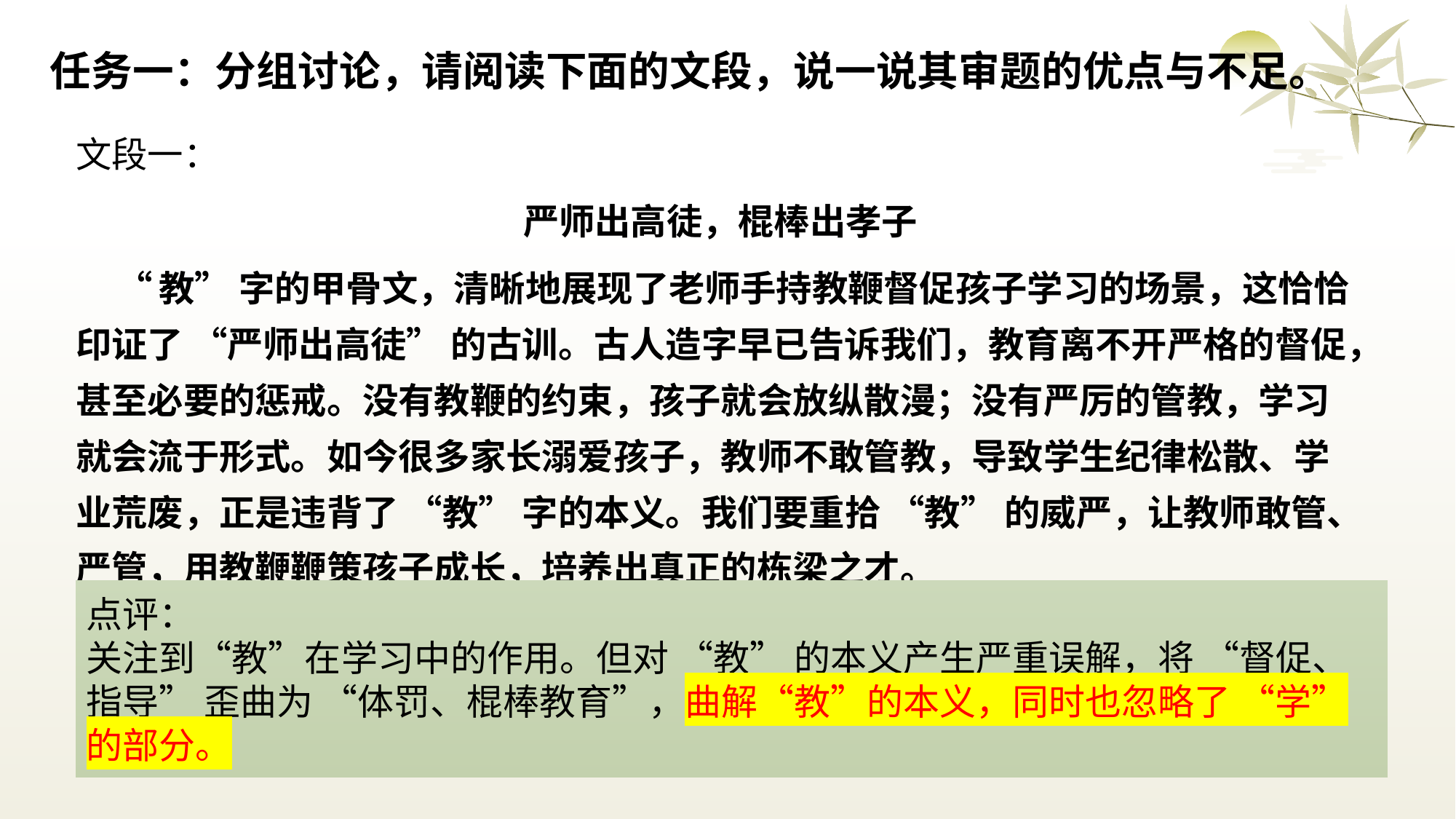

# 任务一：分组讨论，请阅读下面的文段，说一说其审题的优点与不足。
文段一：
严师出高徒，棍棒出孝子
     “教” 字的甲骨文，清晰地展现了老师手持教鞭督促孩子学习的场景，这恰恰印证了 “严师出高徒” 的古训。古人造字早已告诉我们，教育离不开严格的督促，甚至必要的惩戒。没有教鞭的约束，孩子就会放纵散漫；没有严厉的管教，学习就会流于形式。如今很多家长溺爱孩子，教师不敢管教，导致学生纪律松散、学业荒废，正是违背了 “教” 字的本义。我们要重拾 “教” 的威严，让教师敢管、严管，用教鞭鞭策孩子成长，培养出真正的栋梁之才。
点评：
关注到“教”在学习中的作用。但对 “教” 的本义产生严重误解，将 “督促、指导” 歪曲为 “体罚、棍棒教育”，曲解“教”的本义，同时也忽略了 “学” 的部分。